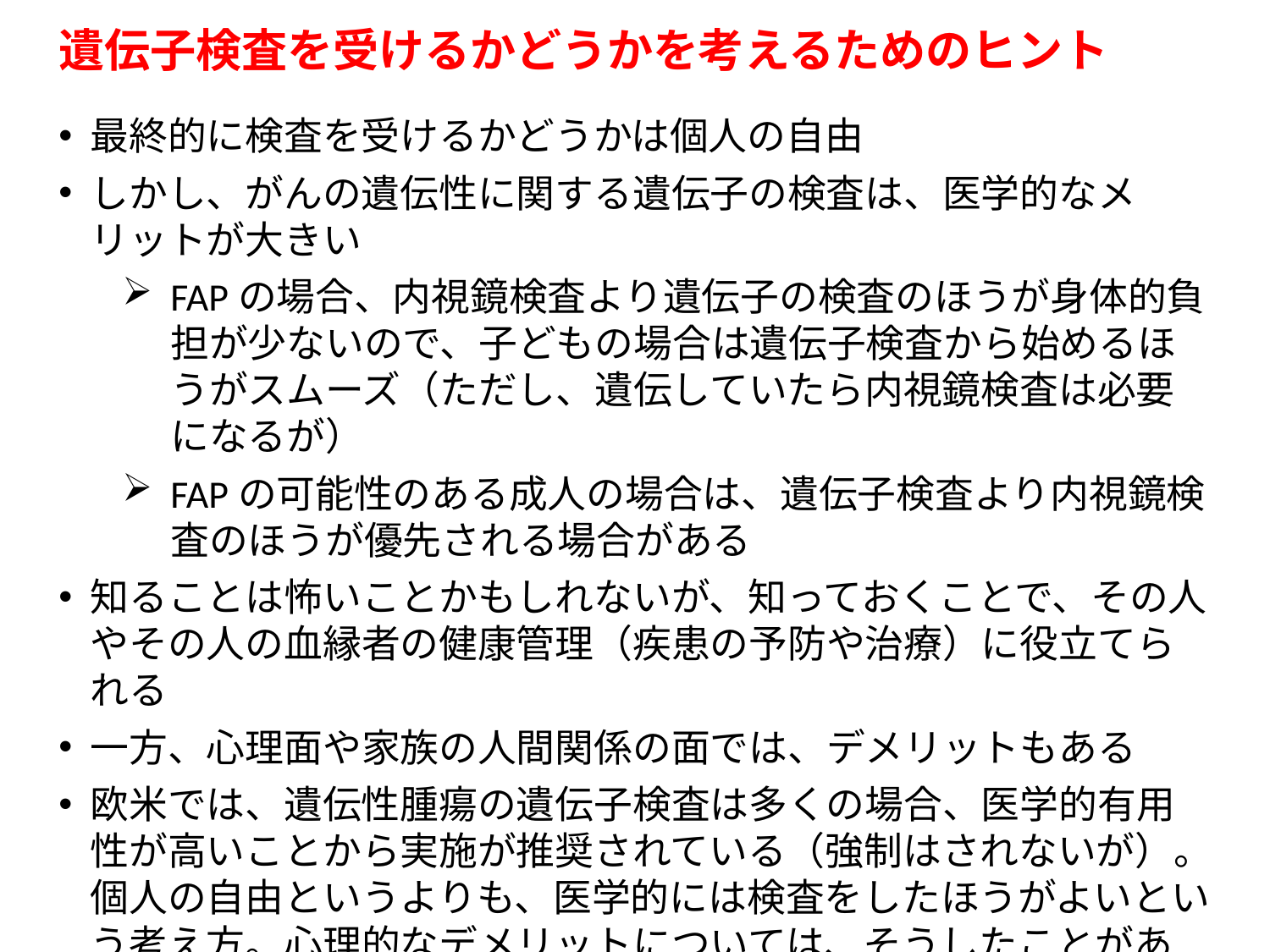

# 遺伝子検査を受けるかどうかを考えるためのヒント
最終的に検査を受けるかどうかは個人の自由
しかし、がんの遺伝性に関する遺伝子の検査は、医学的なメリットが大きい
FAPの場合、内視鏡検査より遺伝子の検査のほうが身体的負担が少ないので、子どもの場合は遺伝子検査から始めるほうがスムーズ（ただし、遺伝していたら内視鏡検査は必要になるが）
FAPの可能性のある成人の場合は、遺伝子検査より内視鏡検査のほうが優先される場合がある
知ることは怖いことかもしれないが、知っておくことで、その人やその人の血縁者の健康管理（疾患の予防や治療）に役立てられる
一方、心理面や家族の人間関係の面では、デメリットもある
欧米では、遺伝性腫瘍の遺伝子検査は多くの場合、医学的有用性が高いことから実施が推奨されている（強制はされないが）。個人の自由というよりも、医学的には検査をしたほうがよいという考え方。心理的なデメリットについては、そうしたことがあることを伝えて心の準備をしてもらったり、その後のサポートを行ったりする